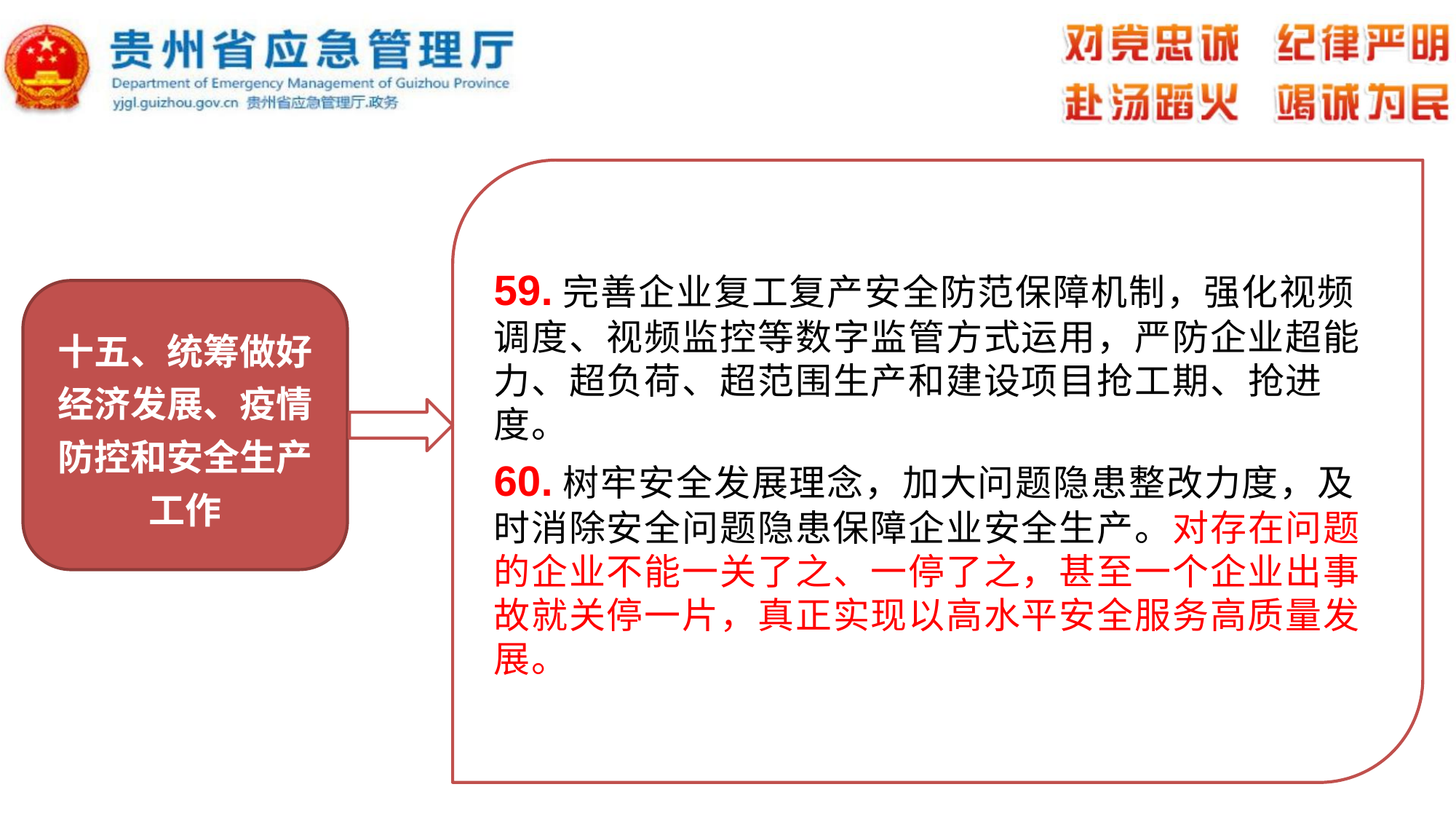

59.完善企业复工复产安全防范保障机制，强化视频调度、视频监控等数字监管方式运用，严防企业超能力、超负荷、超范围生产和建设项目抢工期、抢进度。
60.树牢安全发展理念，加大问题隐患整改力度，及时消除安全问题隐患保障企业安全生产。对存在问题的企业不能一关了之、一停了之，甚至一个企业出事故就关停一片，真正实现以高水平安全服务高质量发展。
十五、统筹做好经济发展、疫情防控和安全生产工作